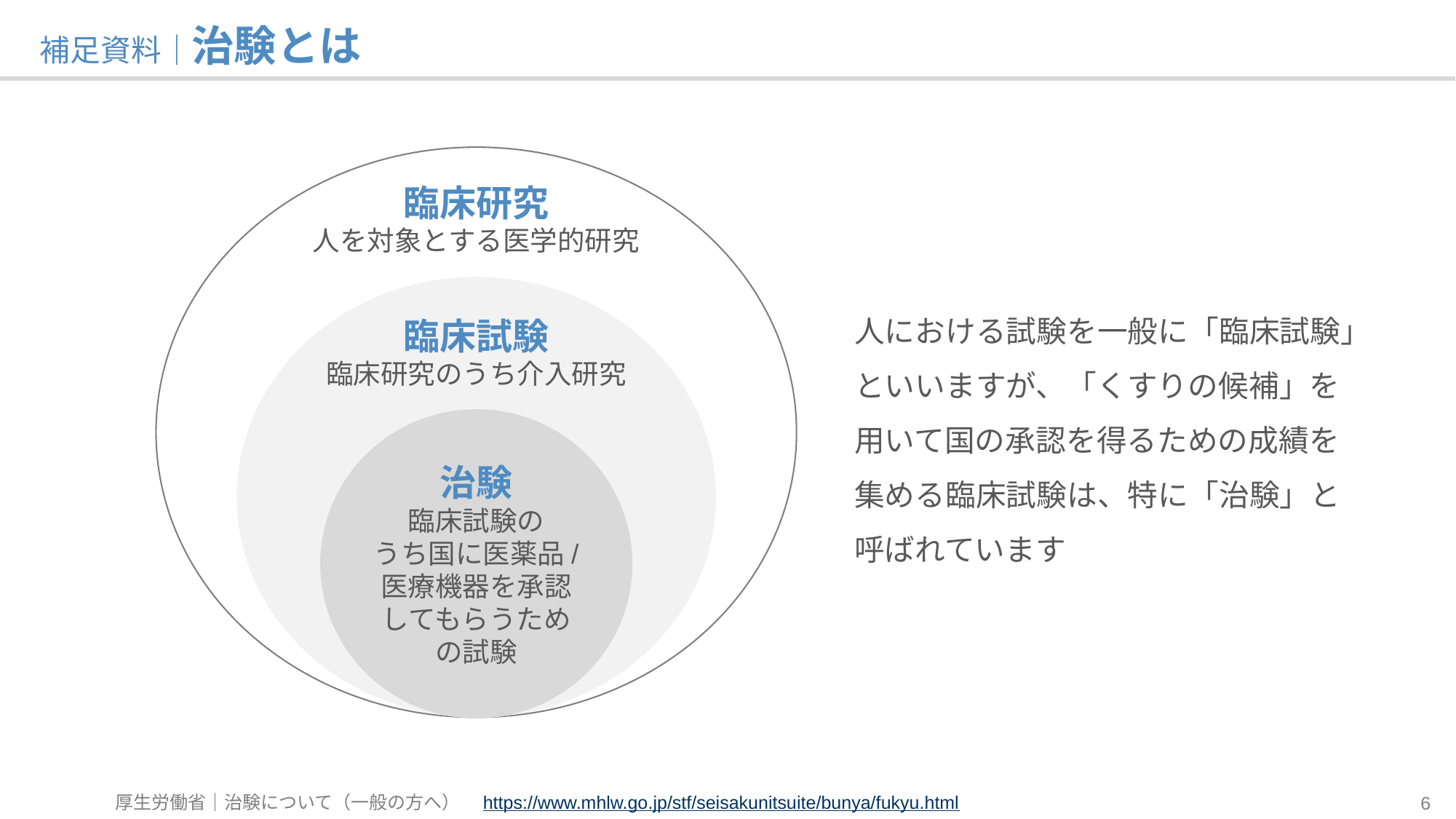

# 補足資料｜治験とは

臨床研究
人を対象とする医学的研究
臨床試験
臨床研究のうち介入研究

治験
臨床試験の
うち国に医薬品/
医療機器を承認
してもらうため
の試験
人における試験を一般に「臨床試験」といいますが、「くすりの候補」を
用いて国の承認を得るための成績を
集める臨床試験は、特に「治験」と
呼ばれています
厚生労働省｜治験について（一般の方へ）　https://www.mhlw.go.jp/stf/seisakunitsuite/bunya/fukyu.html
6